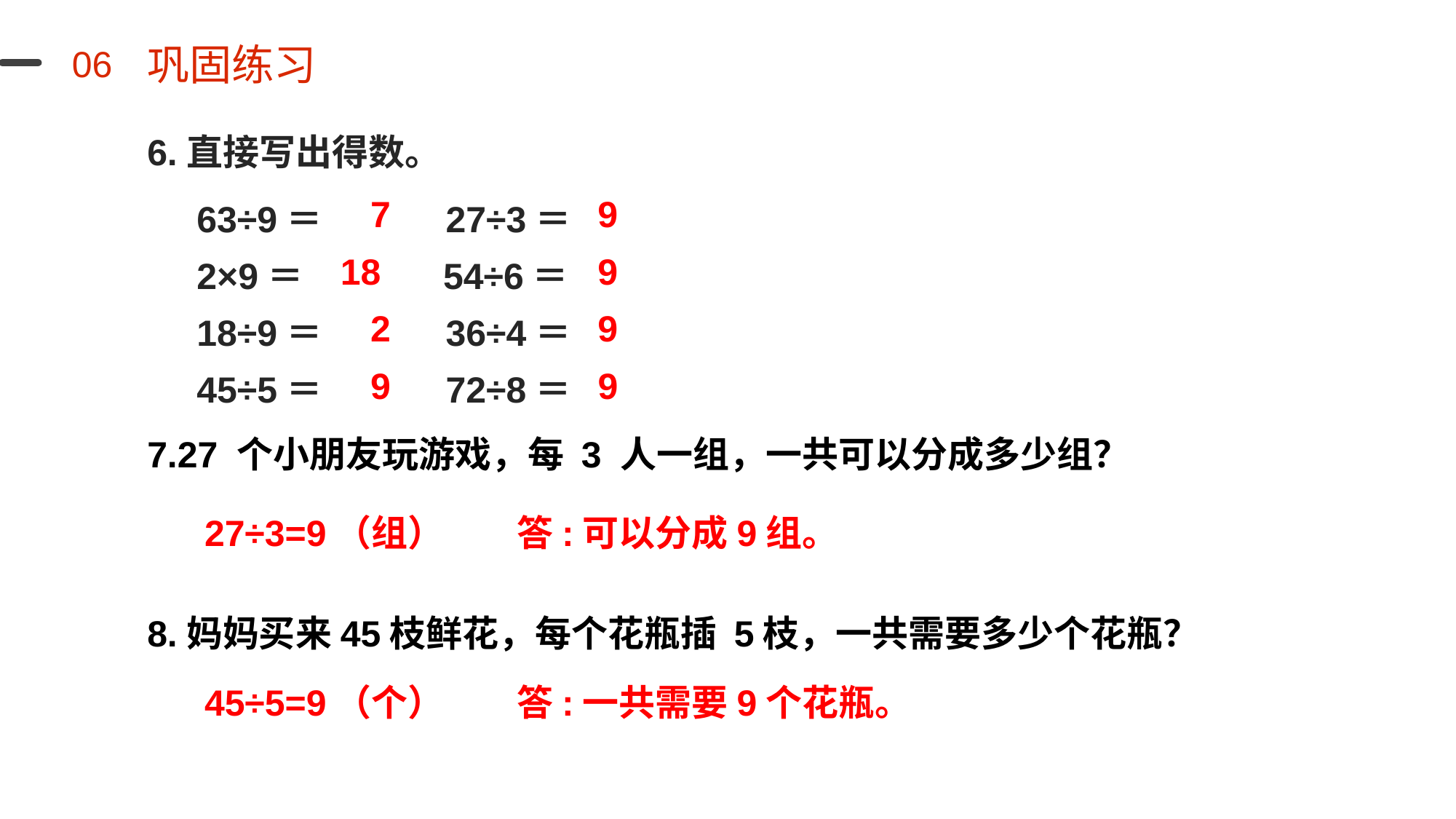

巩固练习
06
6.直接写出得数。
63÷9＝              27÷3＝
2×9＝                54÷6＝
18÷9＝              36÷4＝
45÷5＝              72÷8＝
7
9
18
9
2
9
9
9
7.27 个小朋友玩游戏，每 3 人一组，一共可以分成多少组？
27÷3=9（组）
答:可以分成9组。
8.妈妈买来45枝鲜花，每个花瓶插 5枝，一共需要多少个花瓶？
45÷5=9（个）
答:一共需要9个花瓶。